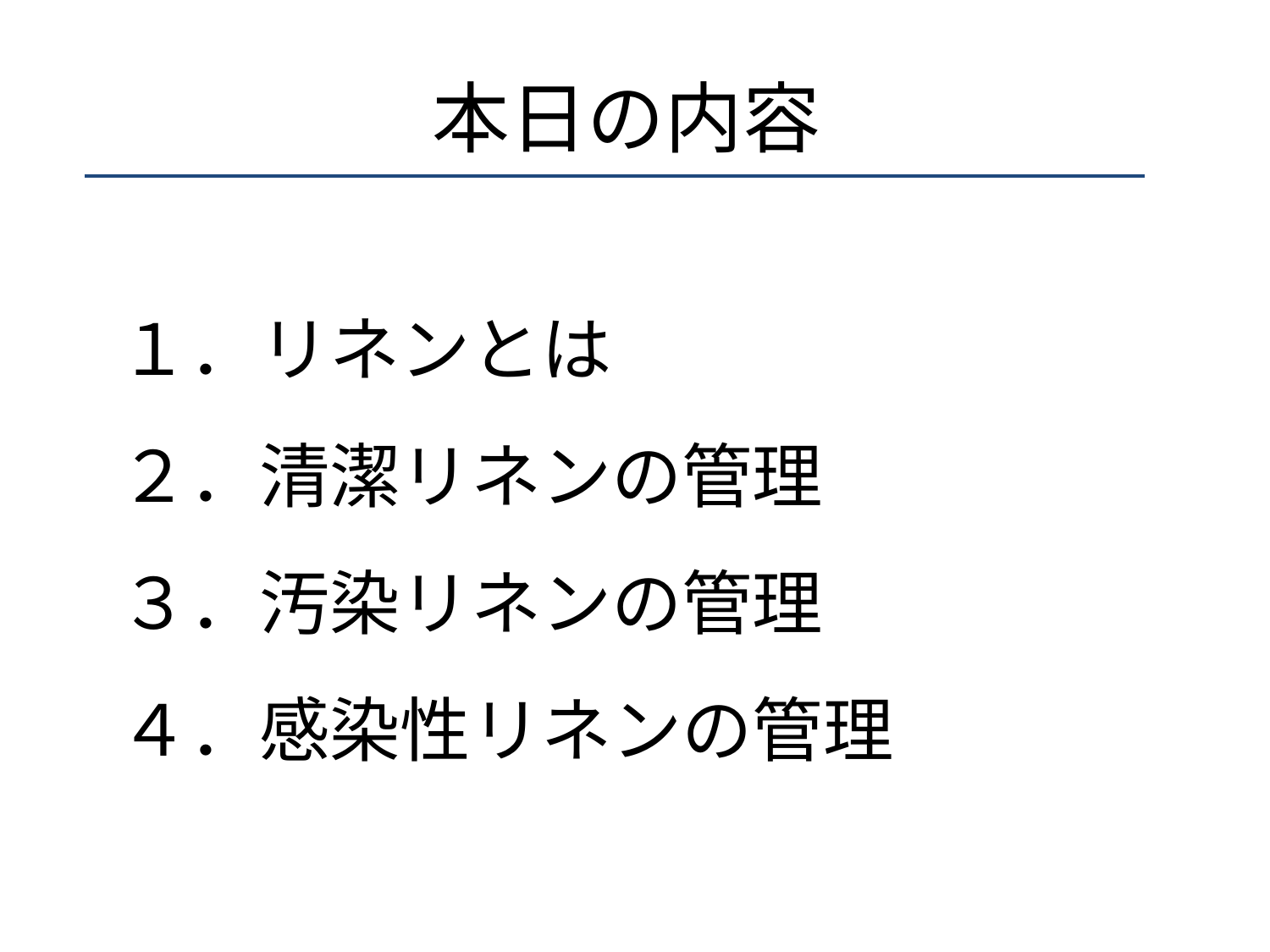

本日の内容
１．リネンとは
２．清潔リネンの管理
３．汚染リネンの管理
４．感染性リネンの管理